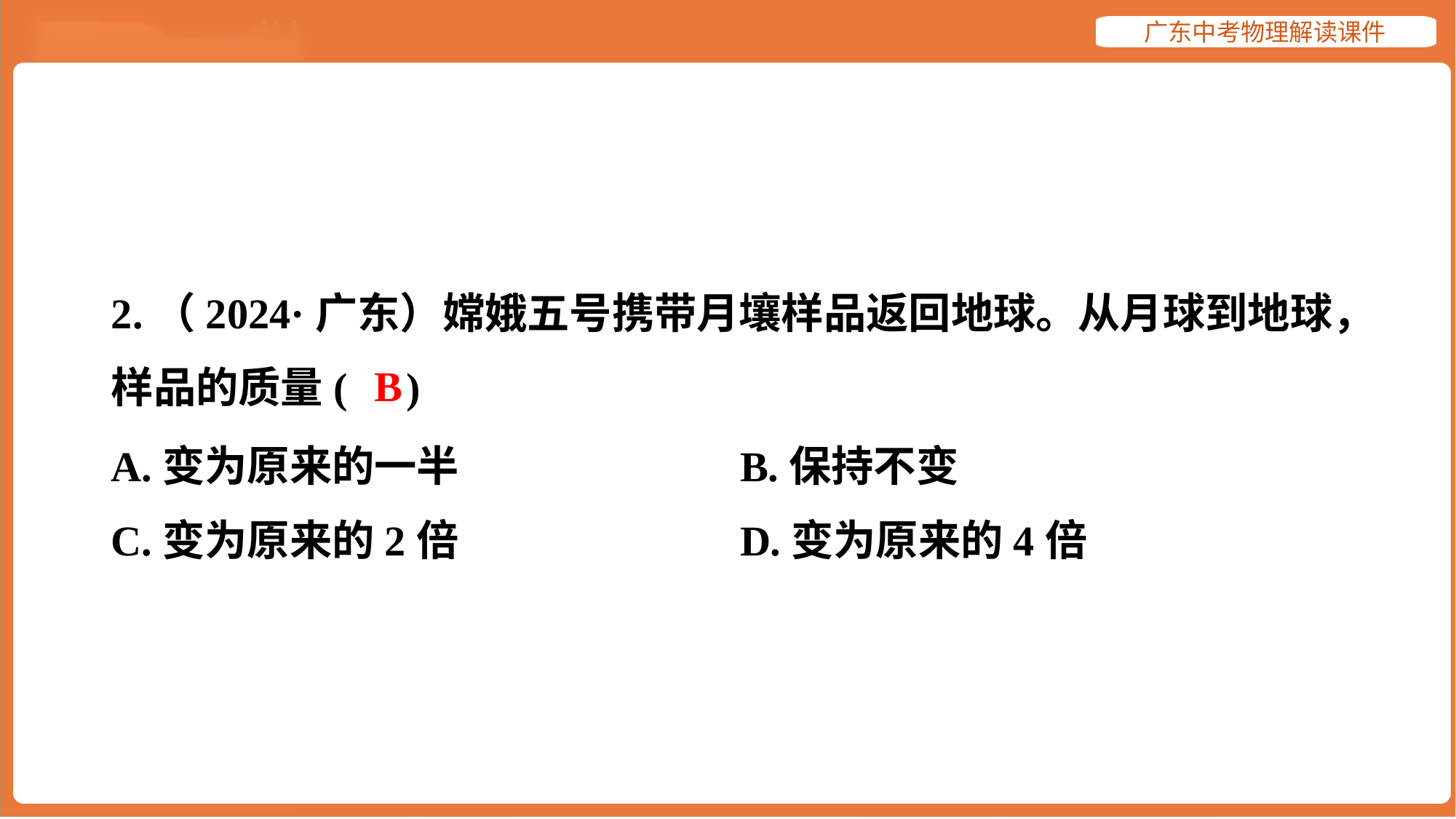

2.（2024·广东）嫦娥五号携带月壤样品返回地球。从月球到地球，
样品的质量(     )
B
A.变为原来的一半	B.保持不变
C.变为原来的2倍	D.变为原来的4倍